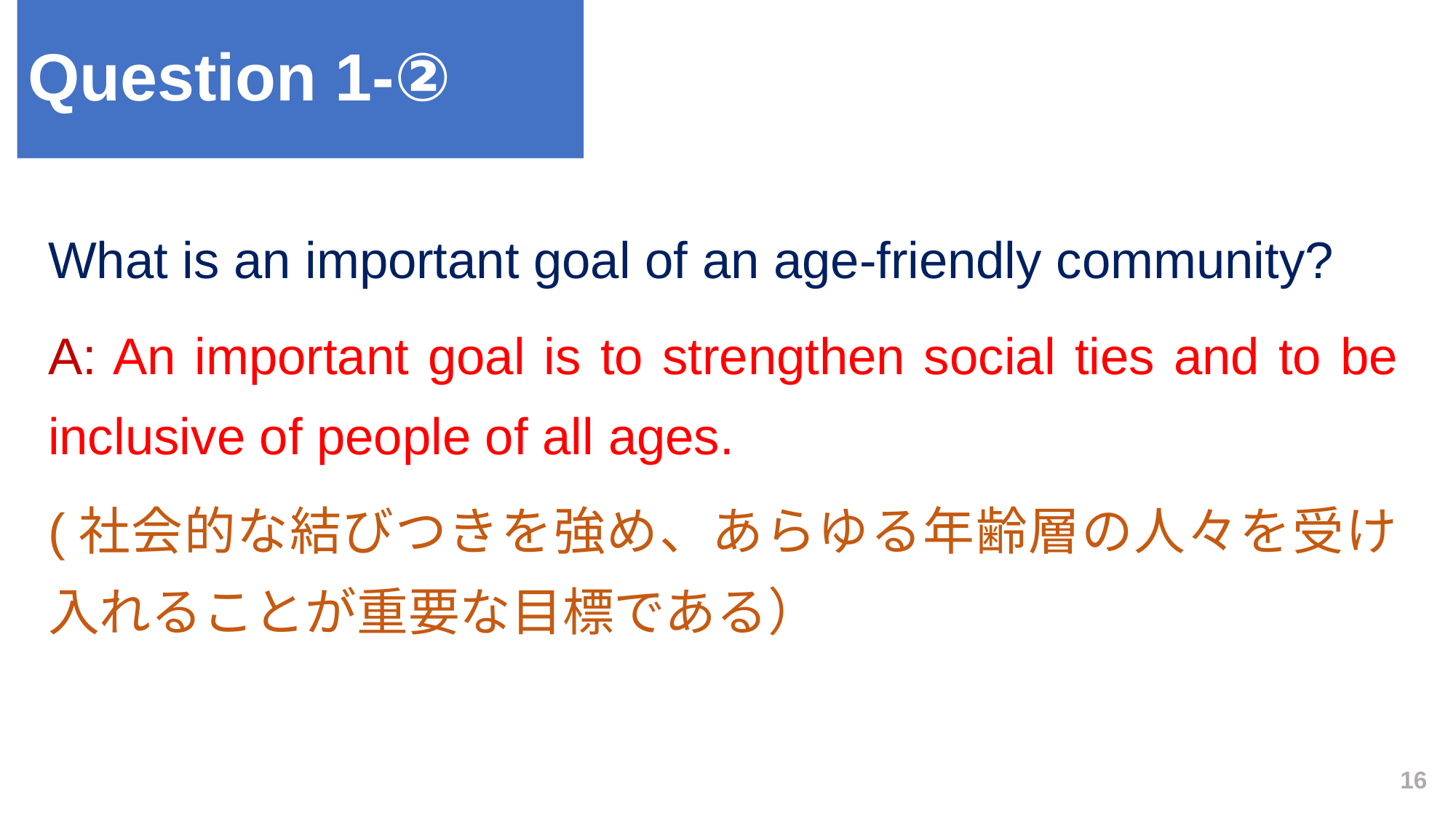

Question 1-②
What is an important goal of an age-friendly community?
A: An important goal is to strengthen social ties and to be inclusive of people of all ages.
(社会的な結びつきを強め、あらゆる年齢層の人々を受け入れることが重要な目標である）